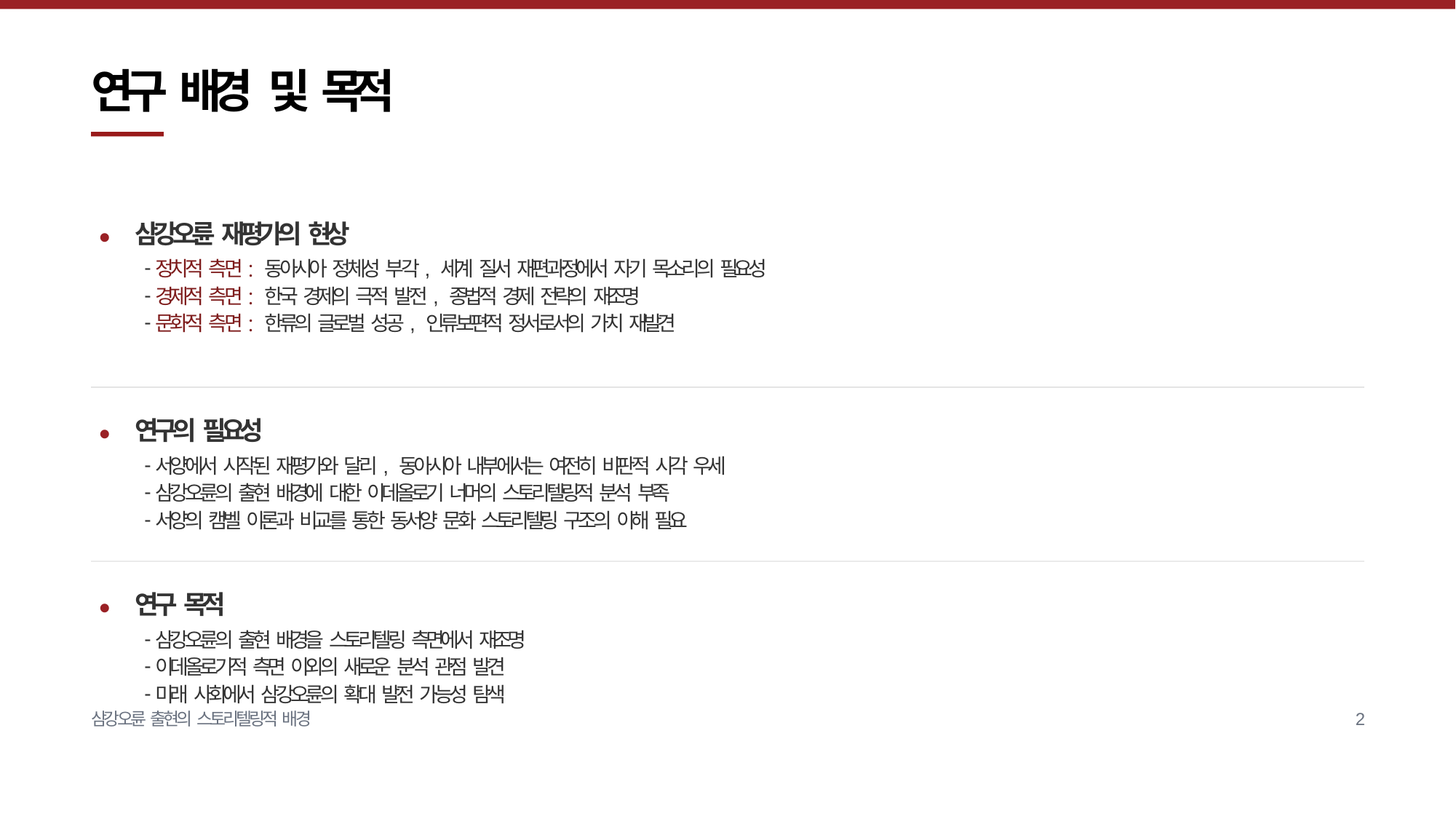

# 연구 배경 및 목적
삼강오륜 재평가의 현상
정치적 측면: 동아시아 정체성 부각, 세계 질서 재편과정에서 자기 목소리의 필요성
경제적 측면: 한국 경제의 극적 발전, 종법적 경제 전략의 재조명
문화적 측면: 한류의 글로벌 성공, 인류보편적 정서로서의 가치 재발견
•

연구의 필요성
서양에서 시작된 재평가와 달리, 동아시아 내부에서는 여전히 비판적 시각 우세
삼강오륜의 출현 배경에 대한 이데올로기 너머의 스토리텔링적 분석 부족
서양의 캠벨 이론과 비교를 통한 동서양 문화 스토리텔링 구조의 이해 필요
•

연구 목적
삼강오륜의 출현 배경을 스토리텔링 측면에서 재조명
이데올로기적 측면 이외의 새로운 분석 관점 발견
미래 사회에서 삼강오륜의 확대 발전 가능성 탐색
•
삼강오륜 출현의 스토리텔링적 배경
2